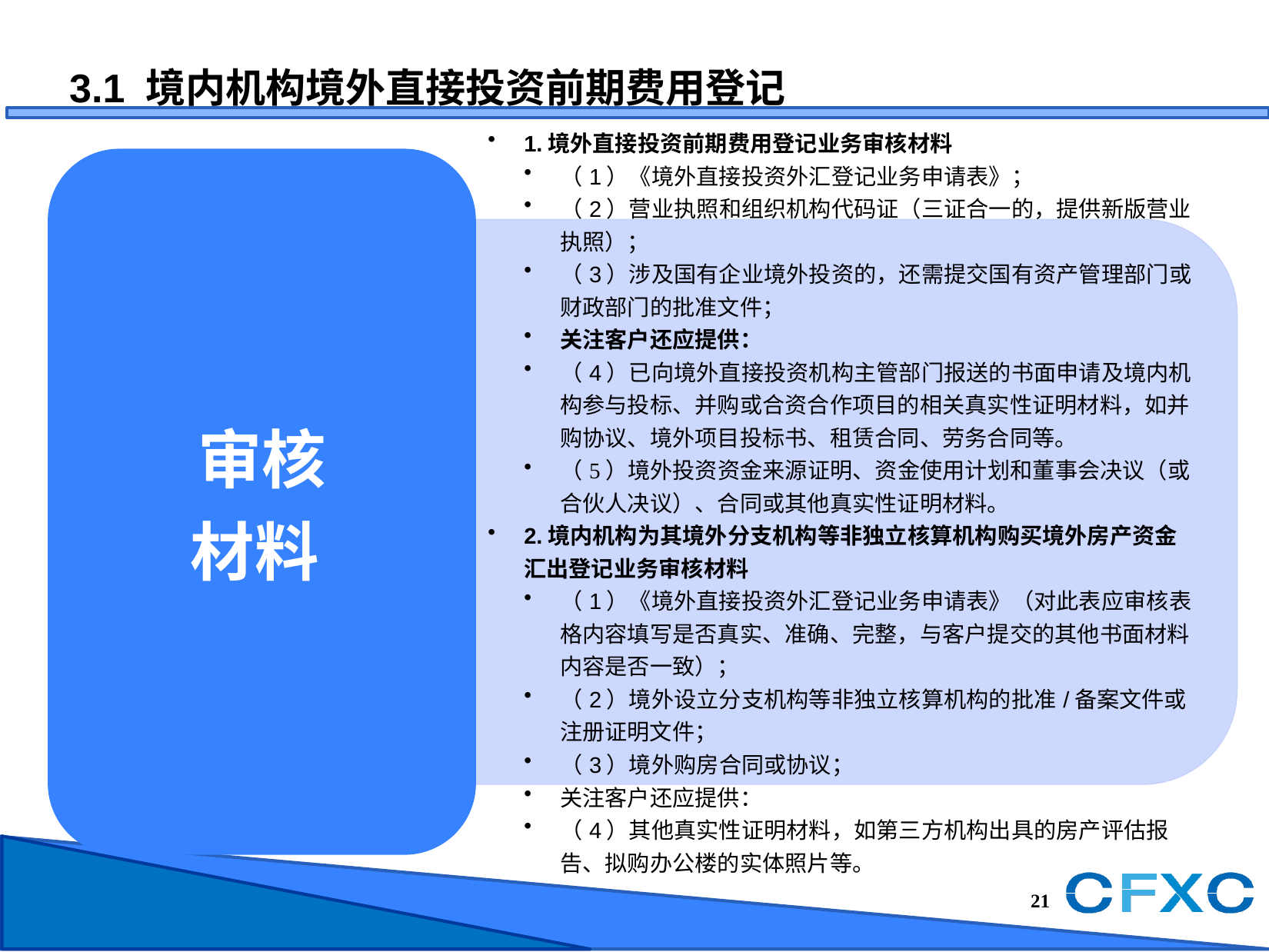

3.1 境内机构境外直接投资前期费用登记
审核
材料
1.境外直接投资前期费用登记业务审核材料
（1）《境外直接投资外汇登记业务申请表》；
（2）营业执照和组织机构代码证（三证合一的，提供新版营业执照）；
（3）涉及国有企业境外投资的，还需提交国有资产管理部门或财政部门的批准文件；
关注客户还应提供：
（4）已向境外直接投资机构主管部门报送的书面申请及境内机构参与投标、并购或合资合作项目的相关真实性证明材料，如并购协议、境外项目投标书、租赁合同、劳务合同等。
2.境内机构为其境外分支机构等非独立核算机构购买境外房产资金汇出登记业务审核材料
（1）《境外直接投资外汇登记业务申请表》（对此表应审核表格内容填写是否真实、准确、完整，与客户提交的其他书面材料内容是否一致）；
（2）境外设立分支机构等非独立核算机构的批准/备案文件或注册证明文件；
（3）境外购房合同或协议；
关注客户还应提供：
（4）其他真实性证明材料，如第三方机构出具的房产评估报告、拟购办公楼的实体照片等。
（5）境外投资资金来源证明、资金使用计划和董事会决议（或合伙人决议）、合同或其他真实性证明材料。
21